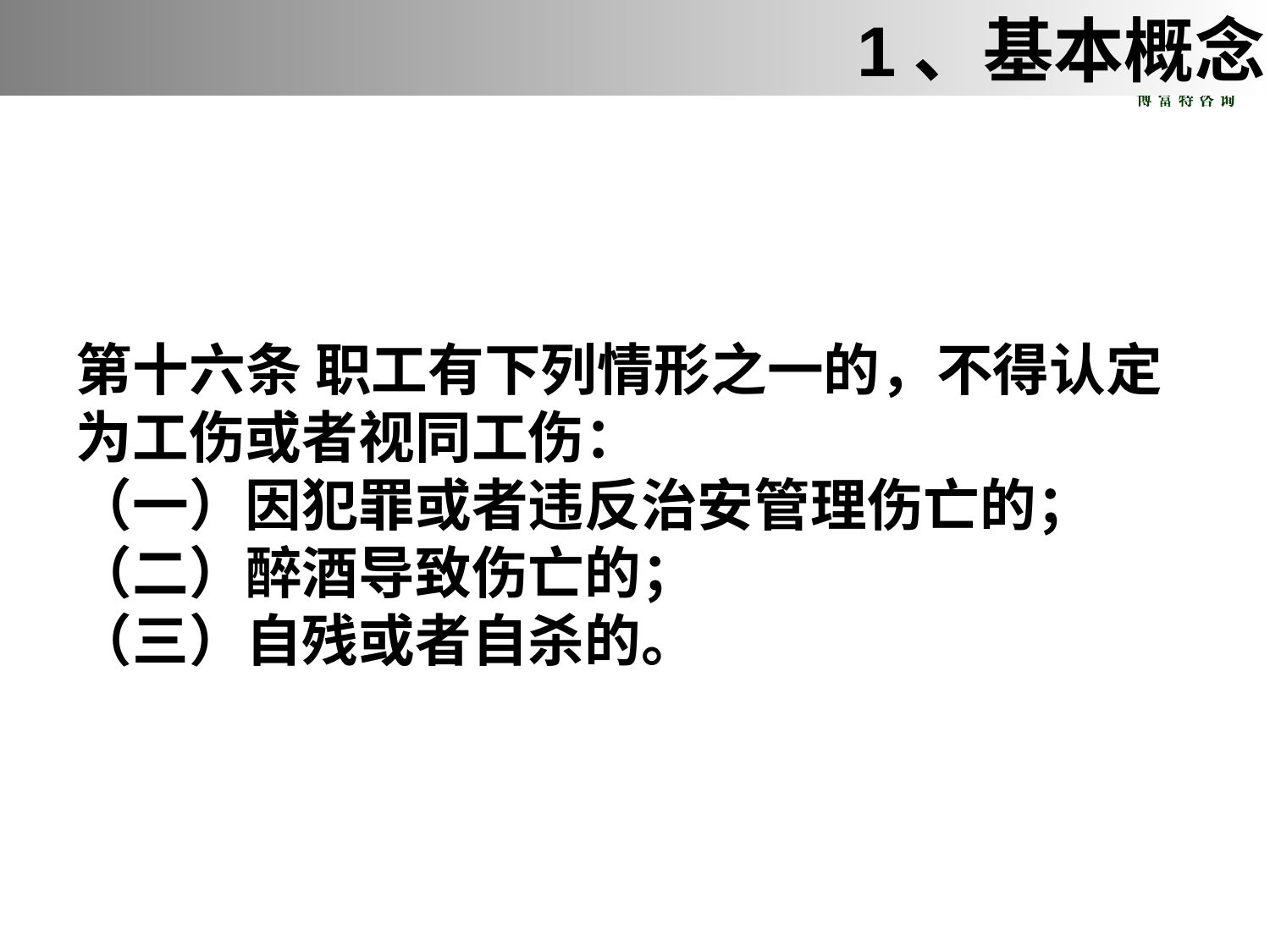

1、基本概念
第十六条 职工有下列情形之一的，不得认定为工伤或者视同工伤：
（一）因犯罪或者违反治安管理伤亡的；
（二）醉酒导致伤亡的；
（三）自残或者自杀的。